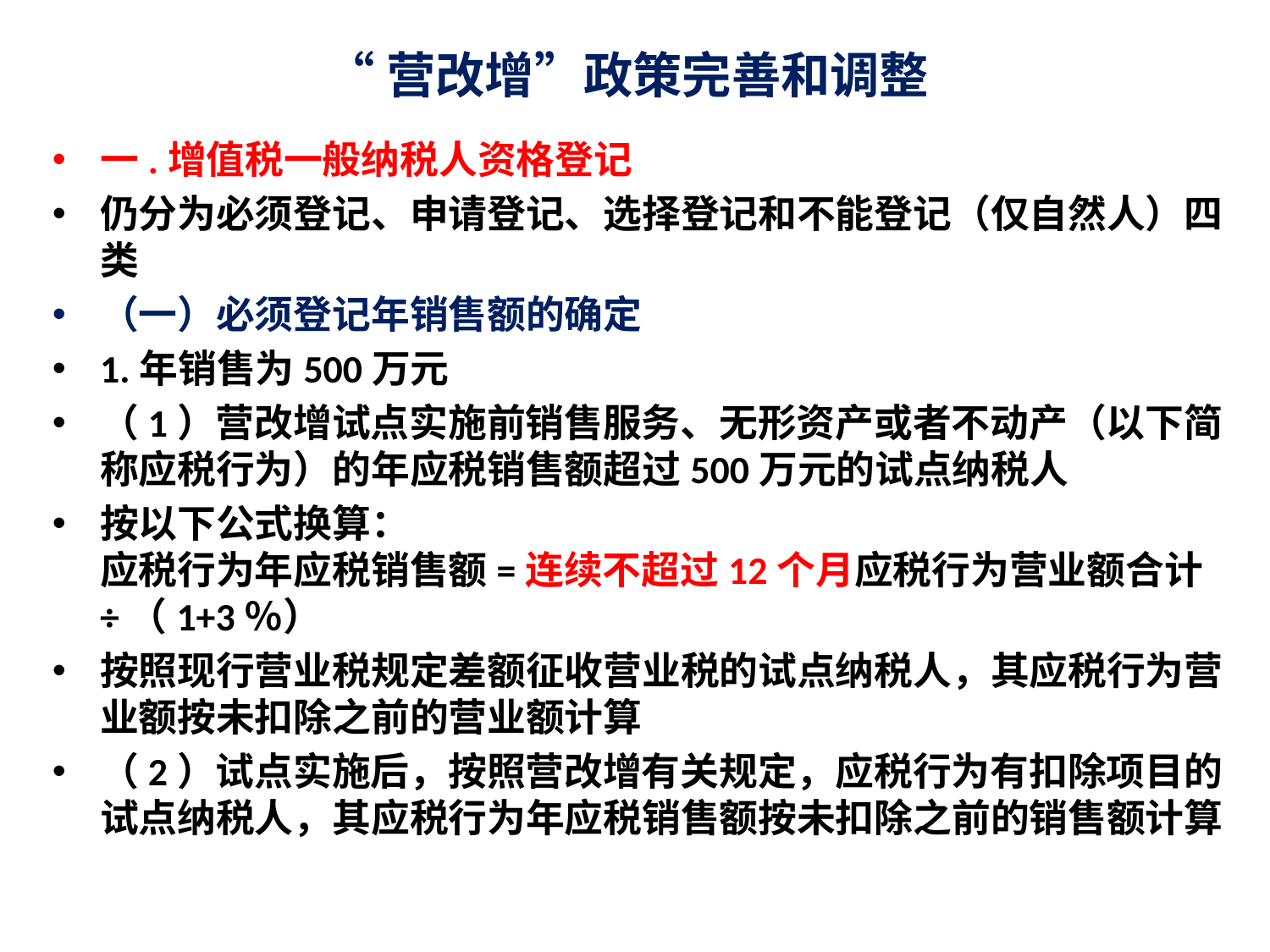

# “营改增”政策完善和调整
一.增值税一般纳税人资格登记
仍分为必须登记、申请登记、选择登记和不能登记（仅自然人）四类
（一）必须登记年销售额的确定
1.年销售为500万元
（1）营改增试点实施前销售服务、无形资产或者不动产（以下简称应税行为）的年应税销售额超过500万元的试点纳税人
按以下公式换算：
应税行为年应税销售额=连续不超过12个月应税行为营业额合计÷（1+3％）
按照现行营业税规定差额征收营业税的试点纳税人，其应税行为营业额按未扣除之前的营业额计算
（2）试点实施后，按照营改增有关规定，应税行为有扣除项目的试点纳税人，其应税行为年应税销售额按未扣除之前的销售额计算